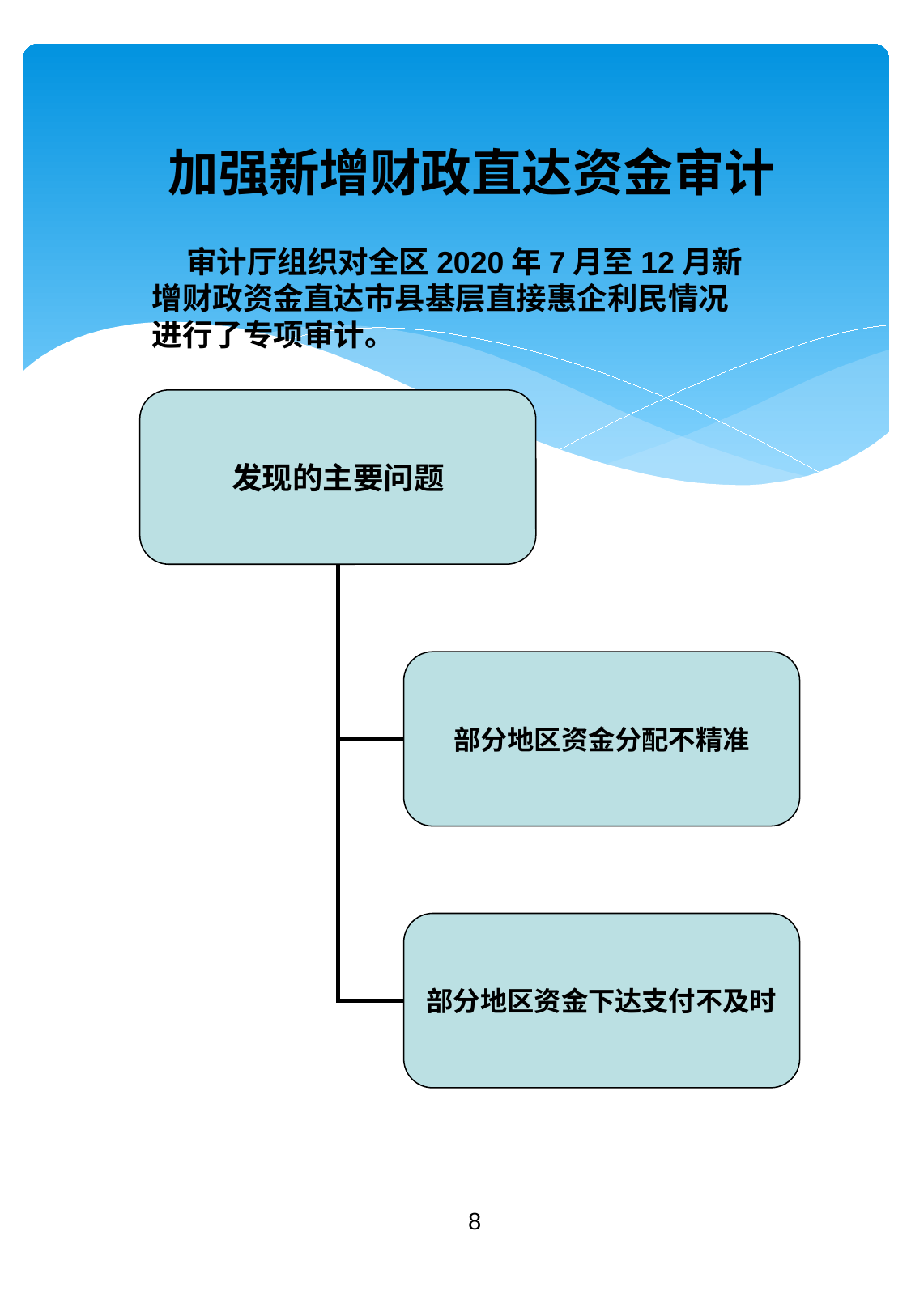

加强新增财政直达资金审计
    审计厅组织对全区2020年7月至12月新增财政资金直达市县基层直接惠企利民情况进行了专项审计。
发现的主要问题
部分地区资金分配不精准
部分地区资金下达支付不及时
8